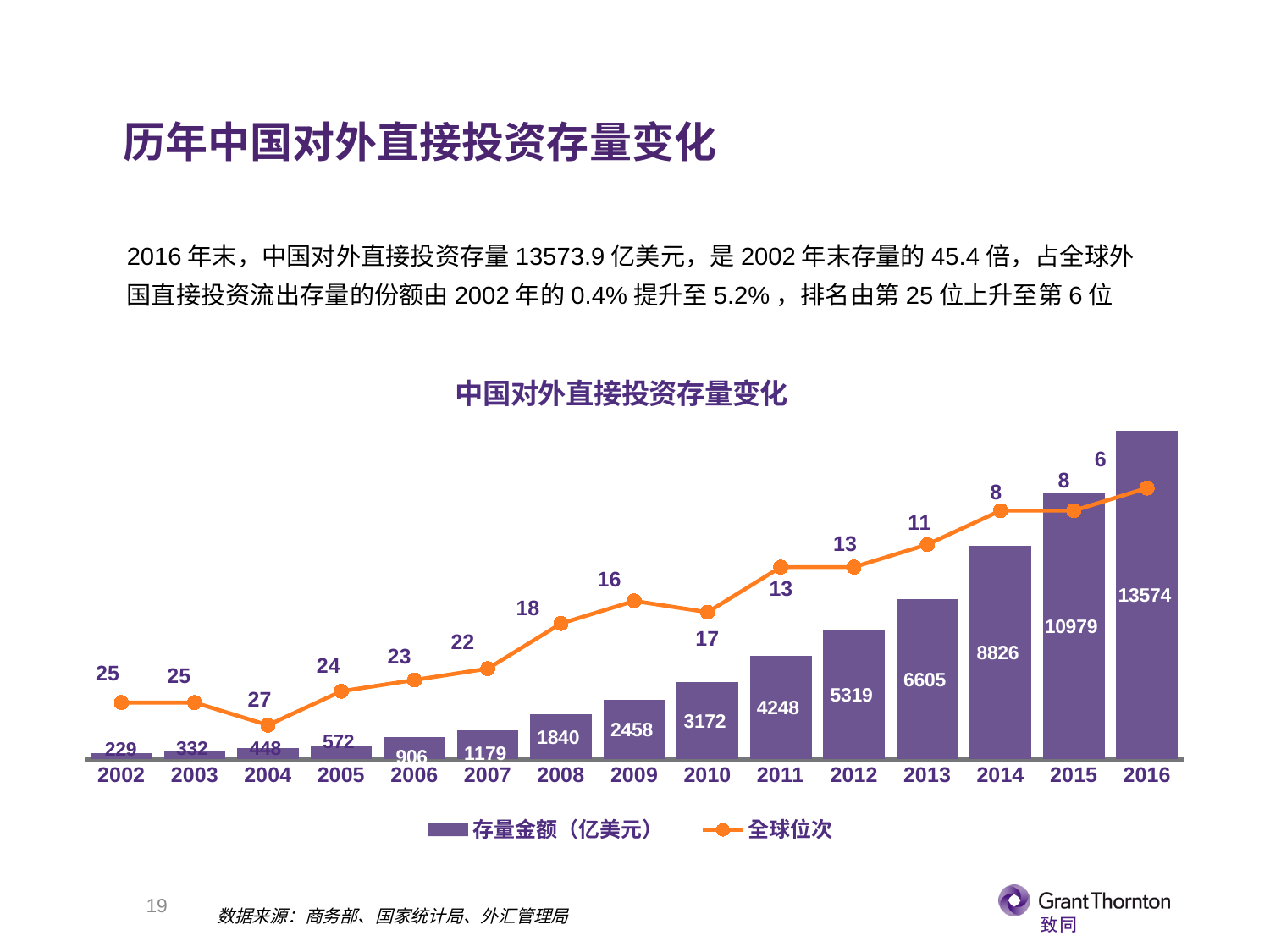

历年中国对外直接投资存量变化
2016年末，中国对外直接投资存量13573.9亿美元，是2002年末存量的45.4倍，占全球外国直接投资流出存量的份额由2002年的0.4%提升至5.2%，排名由第25位上升至第6位

### Chart: 中国对外直接投资存量变化

| Category | 存量金额（亿美元） | 全球位次 |
|---|---|---|
| 2002 | 229.0 | 25.0 |
| 2003 | 332.0 | 25.0 |
| 2004 | 448.0 | 27.0 |
| 2005 | 572.0 | 24.0 |
| 2006 | 906.3 | 23.0 |
| 2007 | 1179.1 | 22.0 |
| 2008 | 1839.7 | 18.0 |
| 2009 | 2457.5 | 16.0 |
| 2010 | 3172.1 | 17.0 |
| 2011 | 4247.8 | 13.0 |
| 2012 | 5319.4 | 13.0 |
| 2013 | 6604.8 | 11.0 |
| 2014 | 8826.4 | 8.0 |
| 2015 | 10978.6 | 8.0 |
| 2016 | 13573.9 | 6.0 |
19
数据来源：商务部、国家统计局、外汇管理局